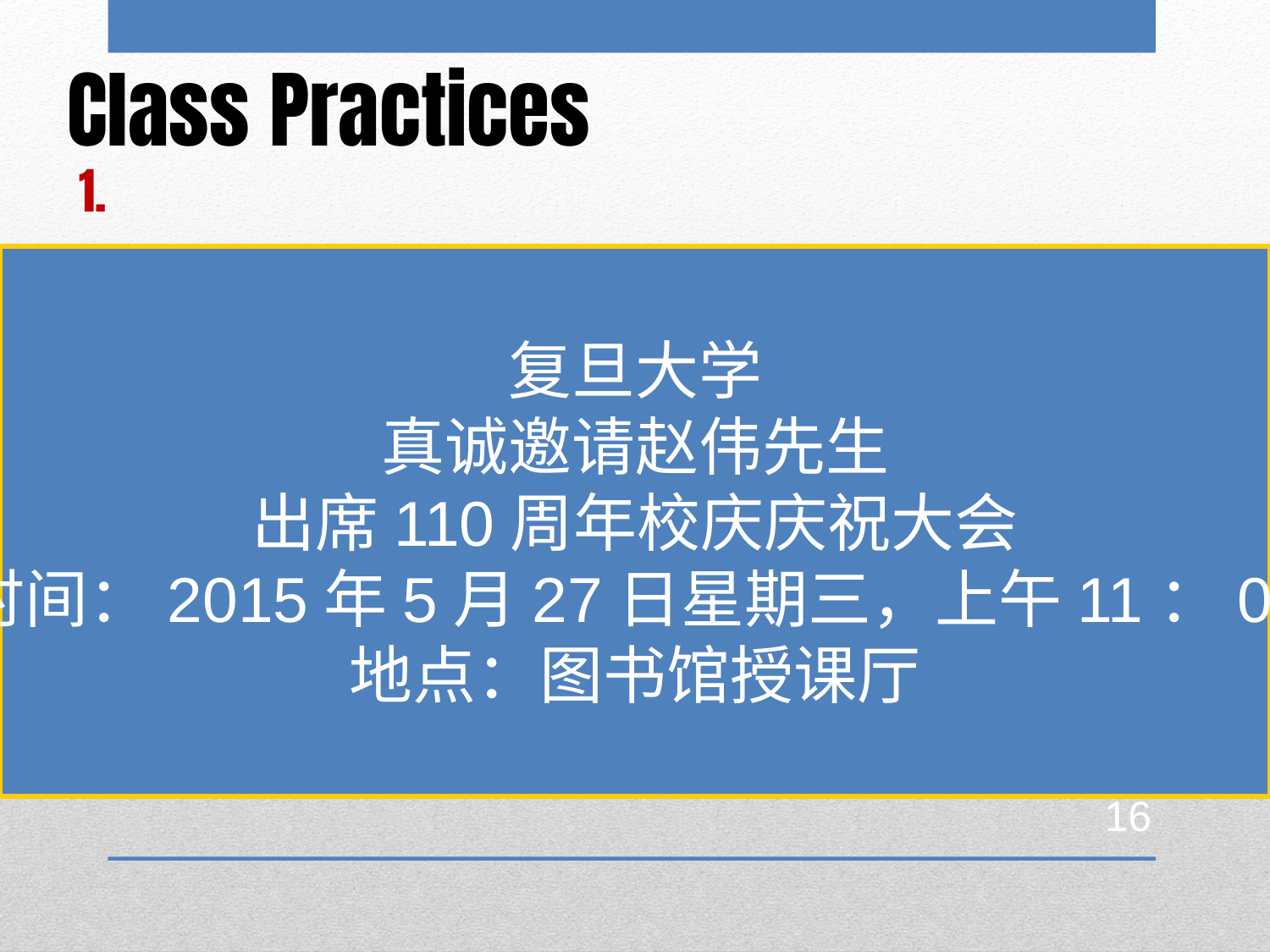

Class Practices
 1.
复旦大学
真诚邀请赵伟先生
出席110周年校庆庆祝大会
时间：2015年5月27日星期三，上午11：00
地点：图书馆授课厅
16